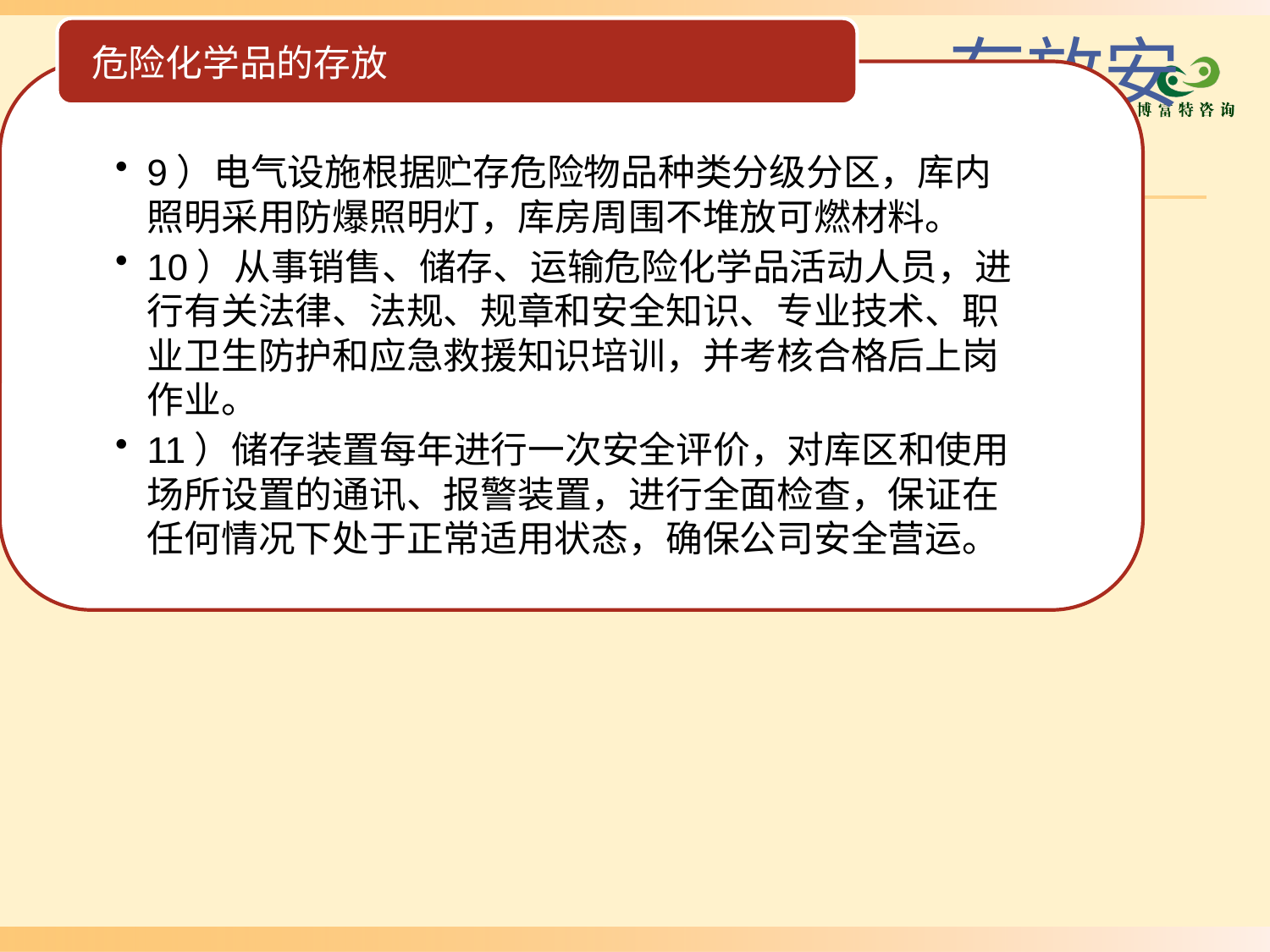

# 3.危化品的安全管理——存放安全
9）电气设施根据贮存危险物品种类分级分区，库内照明采用防爆照明灯，库房周围不堆放可燃材料。
10）从事销售、储存、运输危险化学品活动人员，进行有关法律、法规、规章和安全知识、专业技术、职业卫生防护和应急救援知识培训，并考核合格后上岗作业。
11）储存装置每年进行一次安全评价，对库区和使用场所设置的通讯、报警装置，进行全面检查，保证在任何情况下处于正常适用状态，确保公司安全营运。
危险化学品的存放